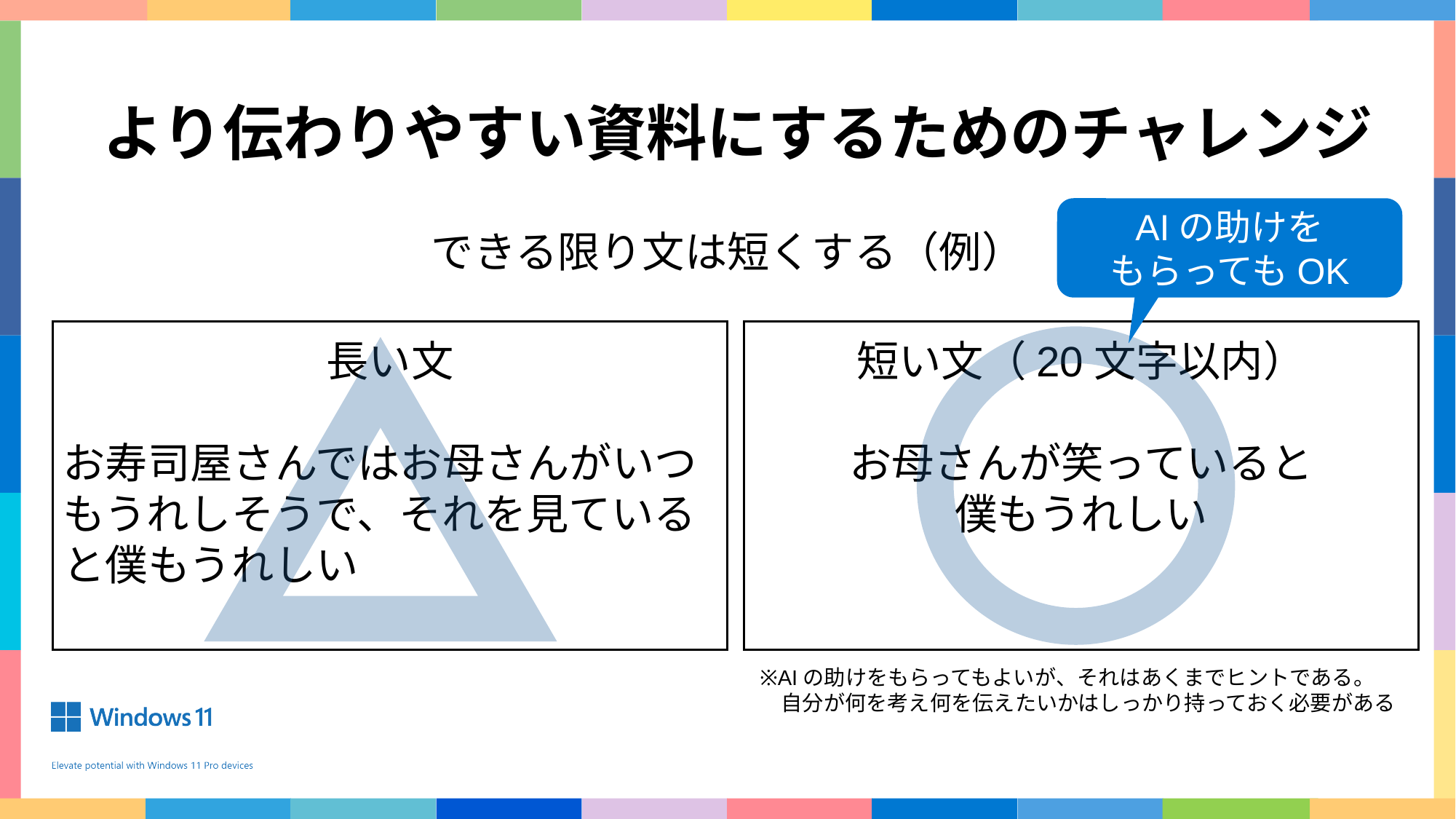

より伝わりやすい資料にするためのチャレンジ
できる限り文は短くする（例）
AIの助けを
もらってもOK

長い文

お寿司屋さんではお母さんがいつもうれしそうで、それを見ていると僕もうれしい

短い文（20文字以内）

お母さんが笑っていると
僕もうれしい

※AIの助けをもらってもよいが、それはあくまでヒントである。
　自分が何を考え何を伝えたいかはしっかり持っておく必要がある